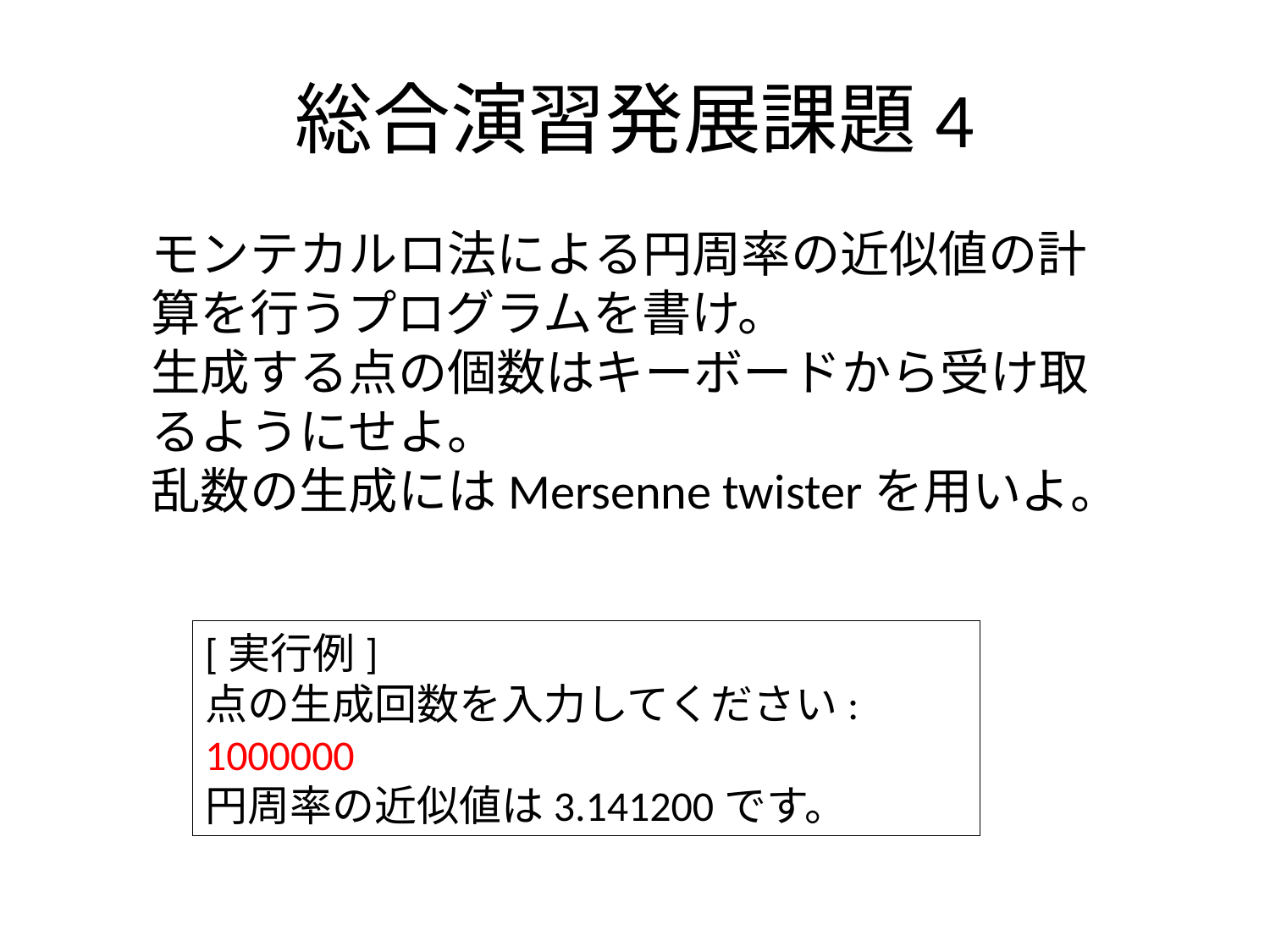

# 総合演習発展課題4
モンテカルロ法による円周率の近似値の計算を行うプログラムを書け。
生成する点の個数はキーボードから受け取るようにせよ。
乱数の生成にはMersenne twisterを用いよ。
[実行例]
点の生成回数を入力してください: 1000000
円周率の近似値は3.141200です。